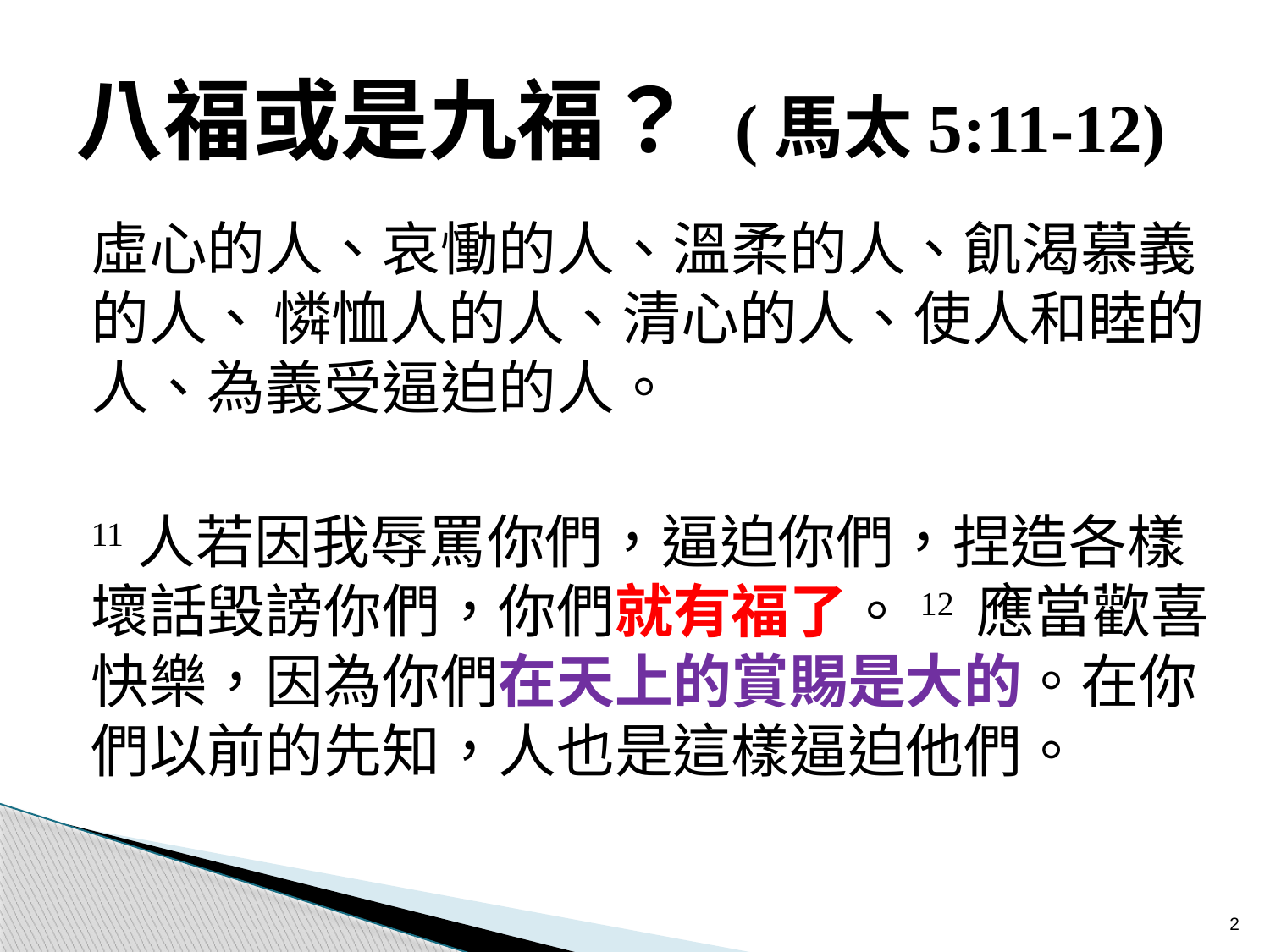

# 八福或是九福？ (馬太5:11-12)
虛心的人、哀慟的人、溫柔的人、飢渴慕義的人、 憐恤人的人、清心的人、使人和睦的人、為義受逼迫的人。

11人若因我辱罵你們，逼迫你們，捏造各樣壞話毀謗你們，你們就有福了。12 應當歡喜快樂，因為你們在天上的賞賜是大的。在你們以前的先知，人也是這樣逼迫他們。
2